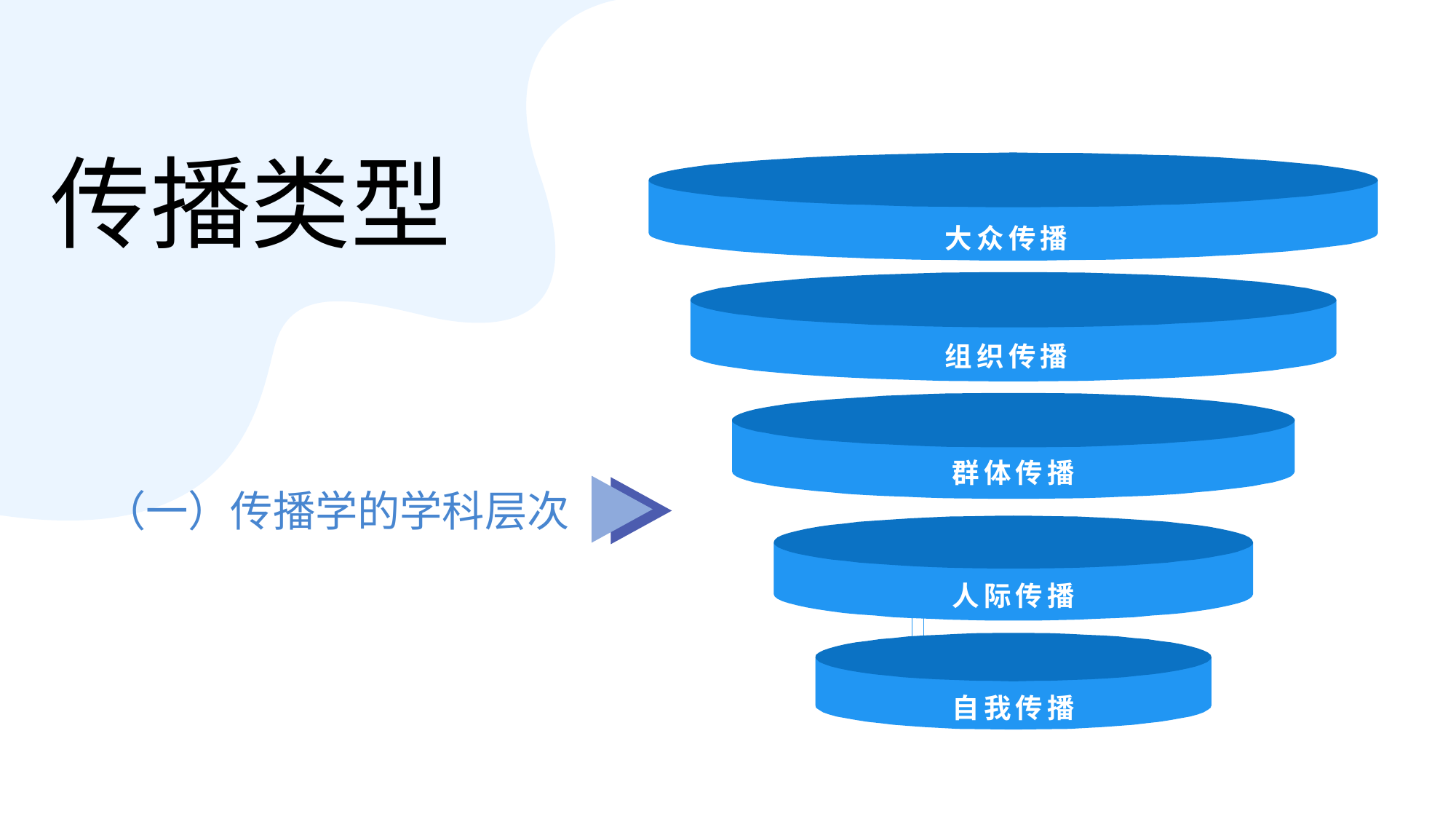

传播类型

大众传播

组织传播

群体传播

（一）传播学的学科层次

人际传播

自我传播